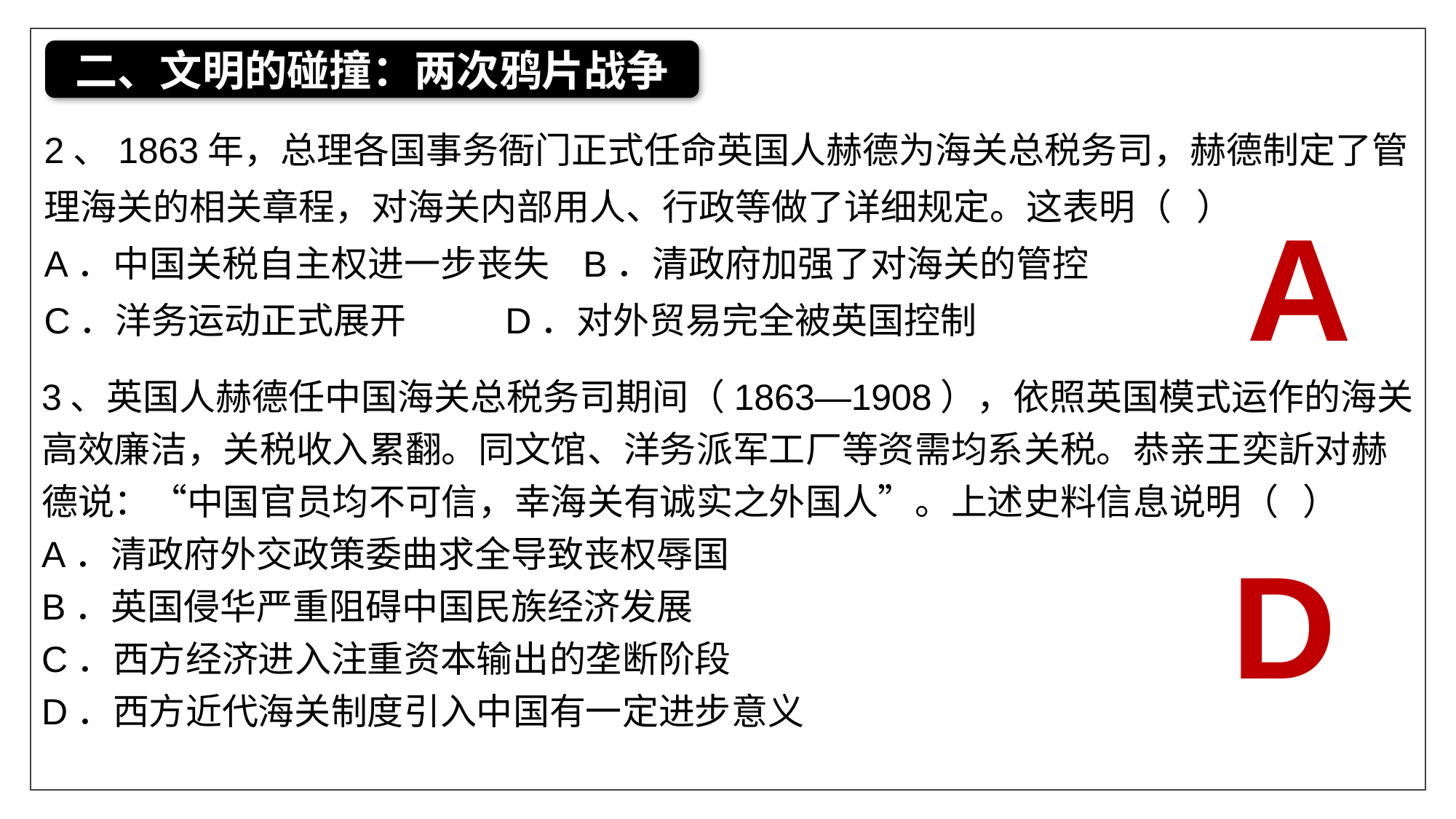

二、文明的碰撞：两次鸦片战争
2、1863年，总理各国事务衙门正式任命英国人赫德为海关总税务司，赫德制定了管理海关的相关章程，对海关内部用人、行政等做了详细规定。这表明（   ）
A．中国关税自主权进一步丧失   B．清政府加强了对海关的管控
C．洋务运动正式展开           D．对外贸易完全被英国控制
A
3、英国人赫德任中国海关总税务司期间（1863—1908），依照英国模式运作的海关高效廉洁，关税收入累翻。同文馆、洋务派军工厂等资需均系关税。恭亲王奕訢对赫德说：“中国官员均不可信，幸海关有诚实之外国人”。上述史料信息说明（   ）
A．清政府外交政策委曲求全导致丧权辱国
B．英国侵华严重阻碍中国民族经济发展
C．西方经济进入注重资本输出的垄断阶段
D．西方近代海关制度引入中国有一定进步意义
D